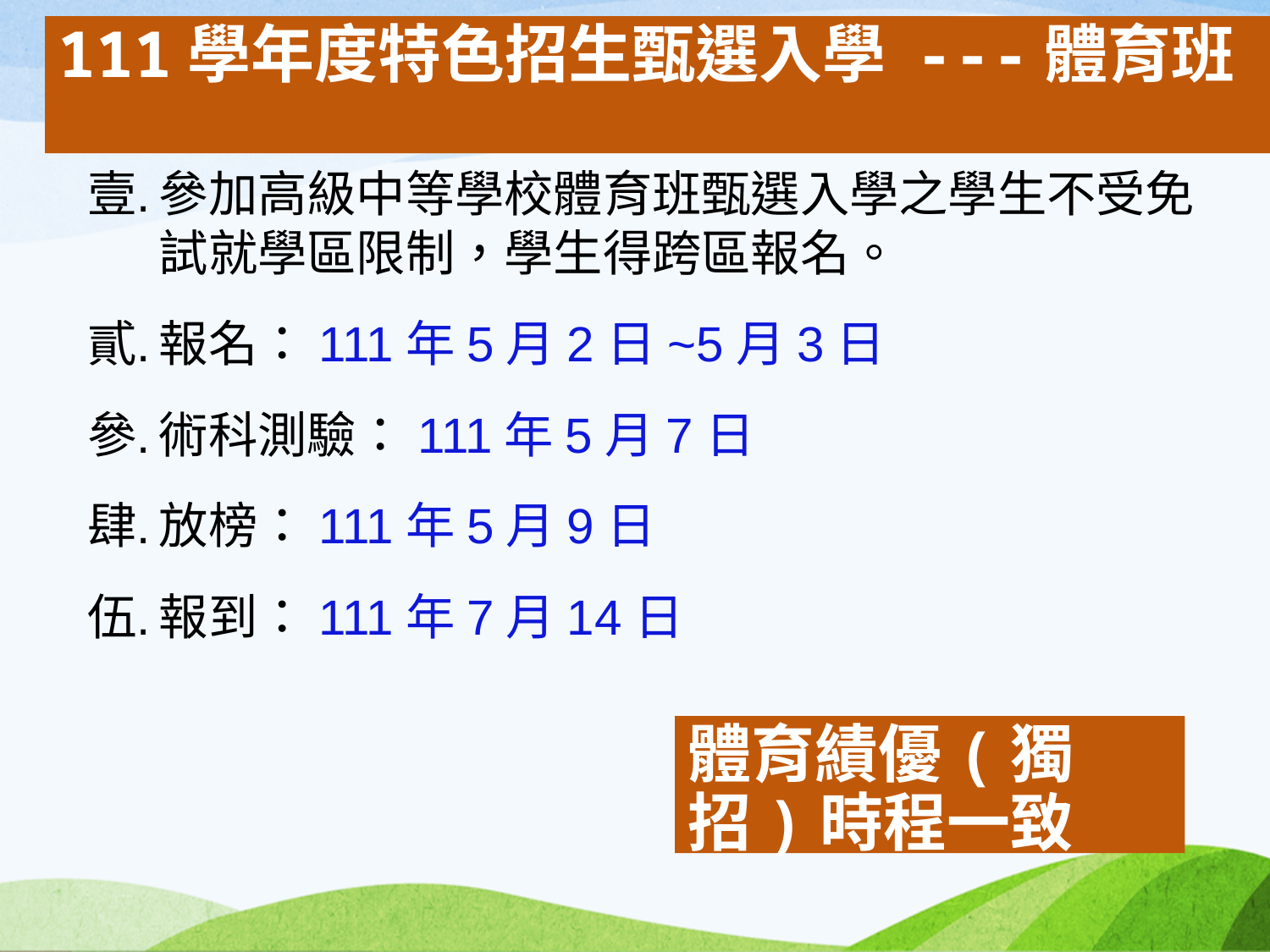

# 111學年度特色招生甄選入學 ---體育班
參加高級中等學校體育班甄選入學之學生不受免試就學區限制，學生得跨區報名。
報名：111年5月2日~5月3日
術科測驗：111年5月7日
放榜：111年5月9日
報到：111年7月14日
體育績優(獨招)時程一致